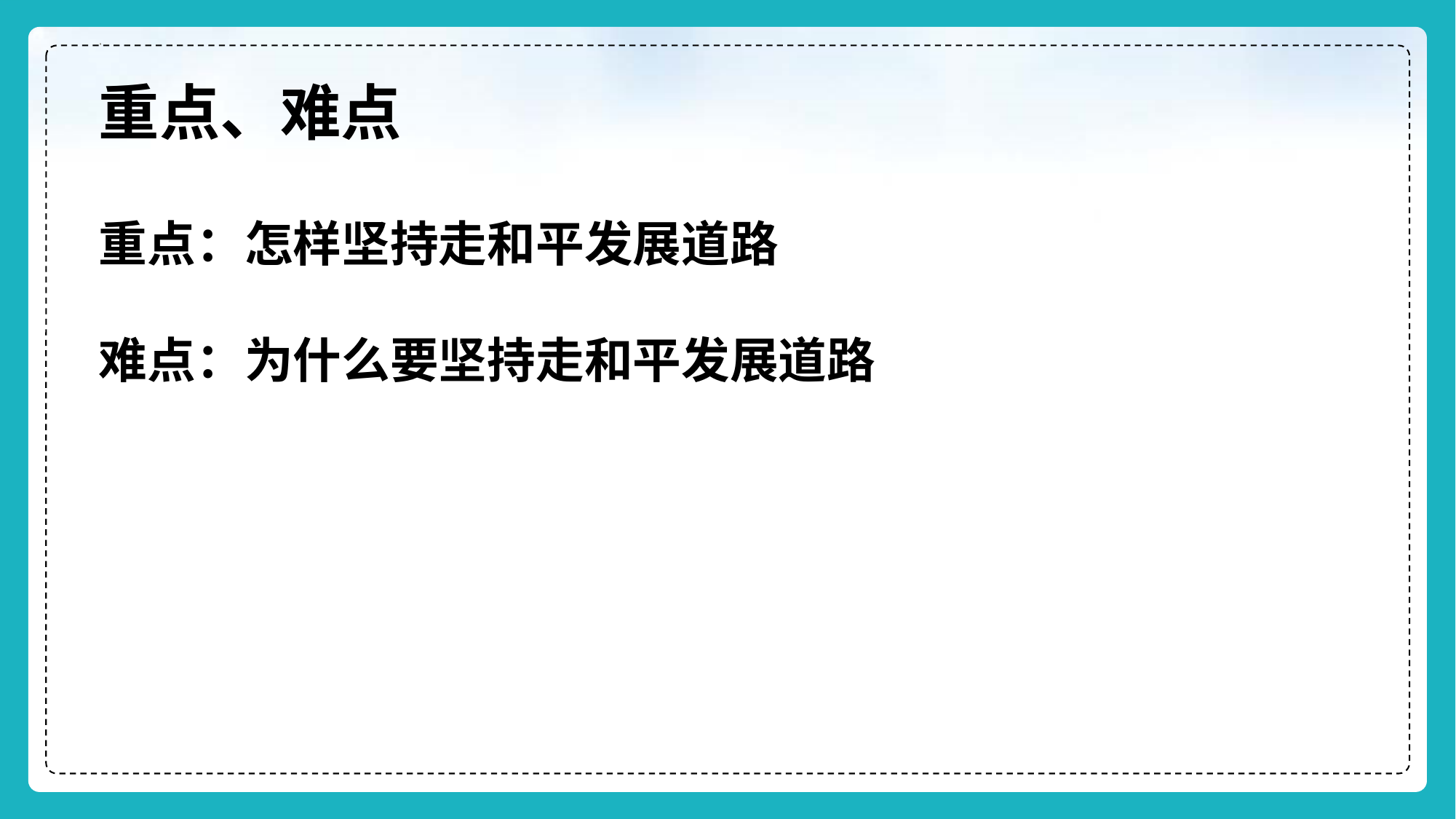

重点、难点
重点：怎样坚持走和平发展道路

难点：为什么要坚持走和平发展道路